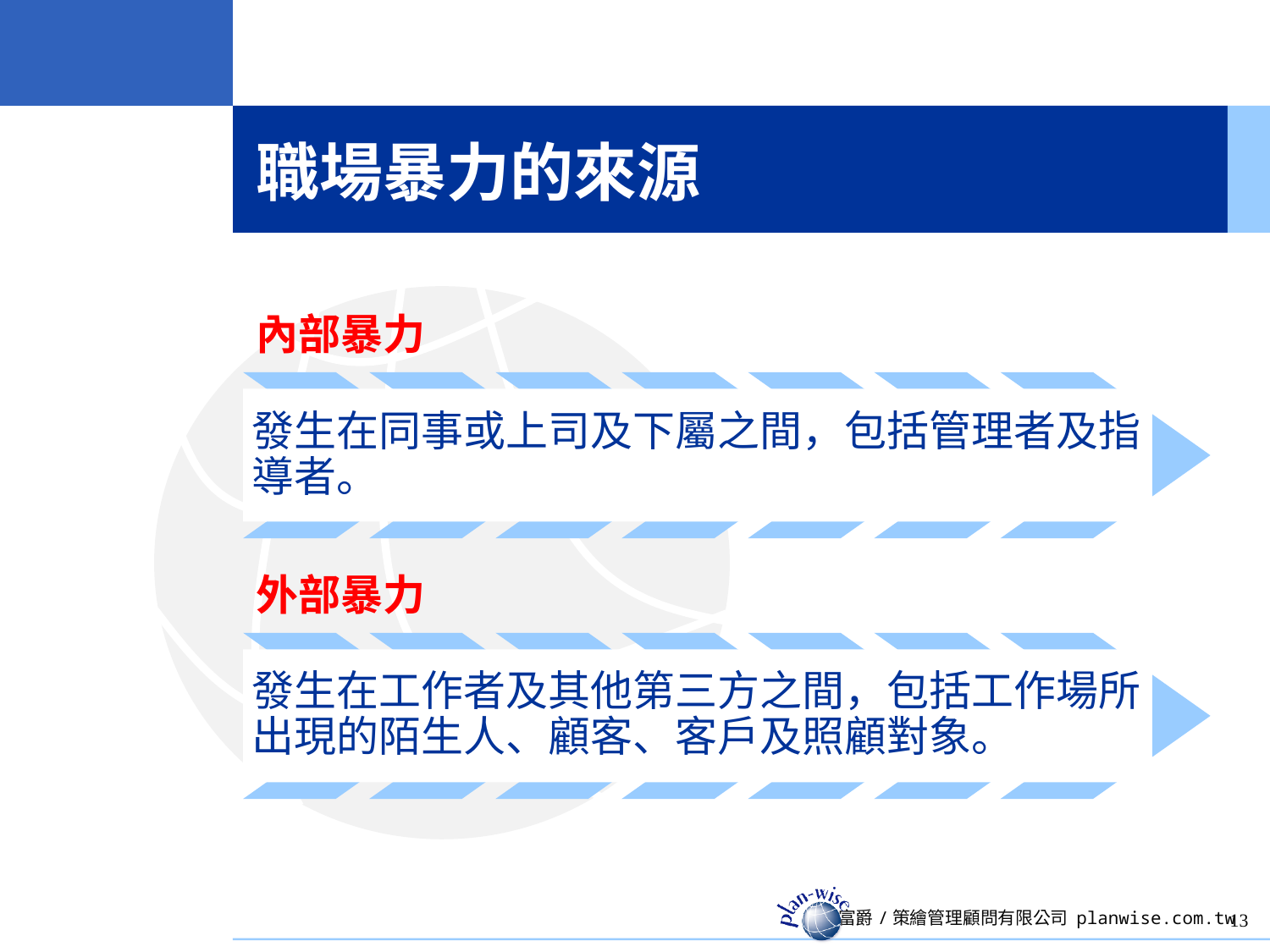

# 職場暴力的來源
內部暴力
發生在同事或上司及下屬之間，包括管理者及指導者。
外部暴力
發生在工作者及其他第三方之間，包括工作場所出現的陌生人、顧客、客戶及照顧對象。
13